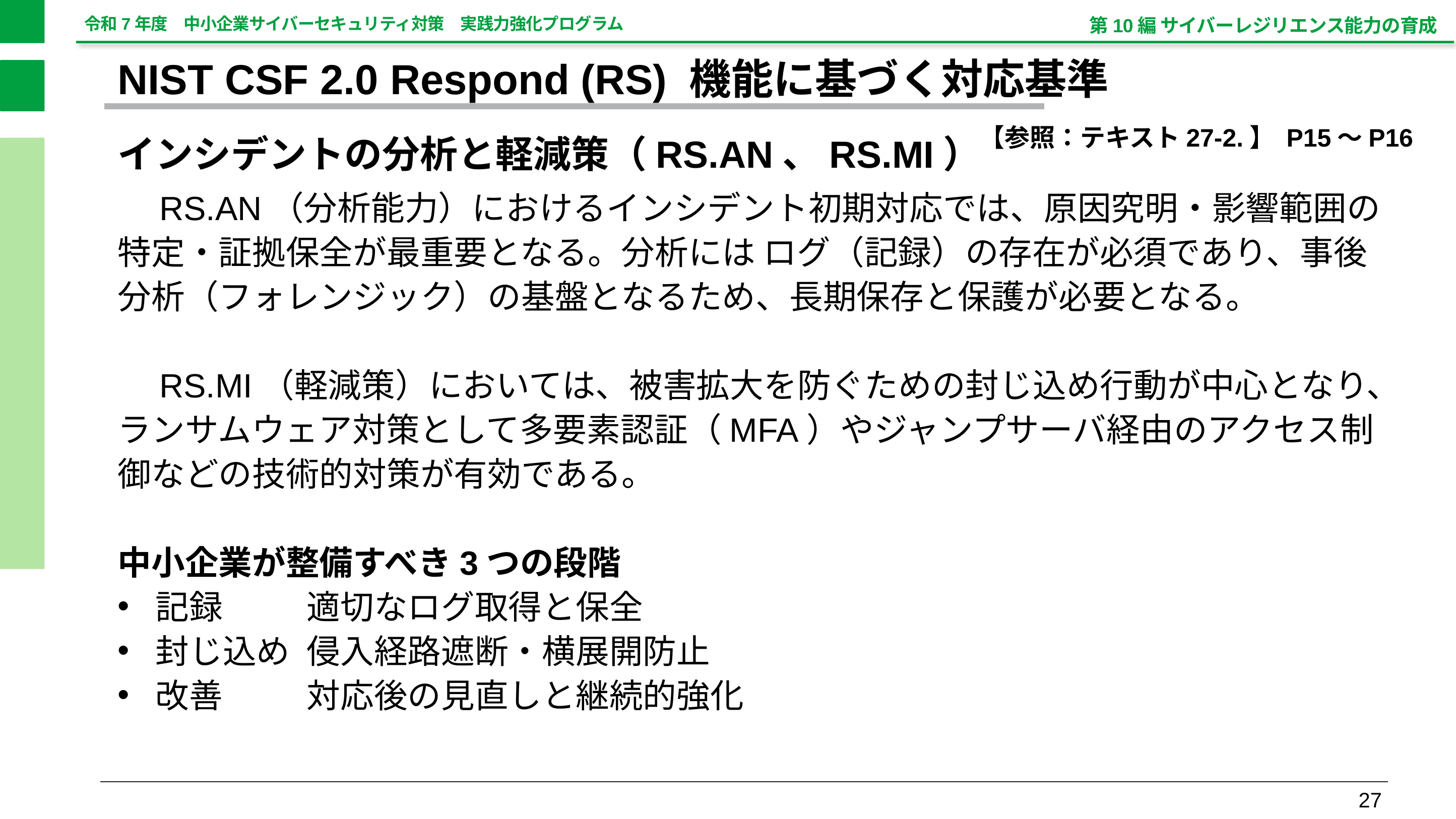

第10編 サイバーレジリエンス能力の育成
NIST CSF 2.0 Respond (RS) 機能に基づく対応基準
【参照：テキスト27-2.】 P15～P16

インシデントの分析と軽減策（RS.AN、RS.MI）
　RS.AN（分析能力）におけるインシデント初期対応では、原因究明・影響範囲の特定・証拠保全が最重要となる。分析には ログ（記録）の存在が必須であり、事後分析（フォレンジック）の基盤となるため、長期保存と保護が必要となる。

　RS.MI（軽減策）においては、被害拡大を防ぐための封じ込め行動が中心となり、ランサムウェア対策として多要素認証（MFA）やジャンプサーバ経由のアクセス制御などの技術的対策が有効である。

中小企業が整備すべき3つの段階
記録		適切なログ取得と保全
封じ込め	侵入経路遮断・横展開防止
改善		対応後の見直しと継続的強化